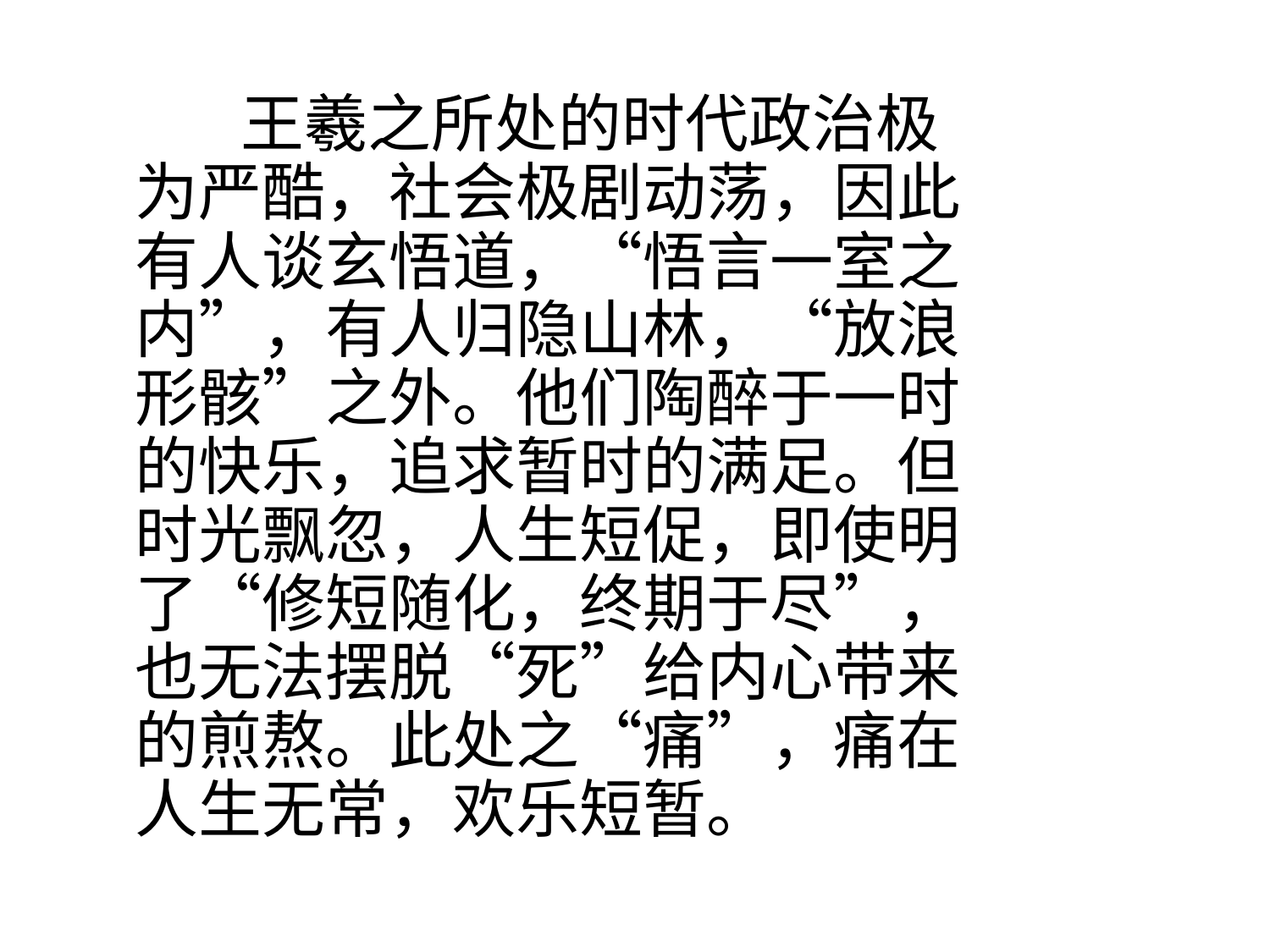

王羲之所处的时代政治极为严酷，社会极剧动荡，因此有人谈玄悟道，“悟言一室之内”，有人归隐山林，“放浪形骸”之外。他们陶醉于一时的快乐，追求暂时的满足。但时光飘忽，人生短促，即使明了“修短随化，终期于尽”，也无法摆脱“死”给内心带来的煎熬。此处之“痛”，痛在人生无常，欢乐短暂。